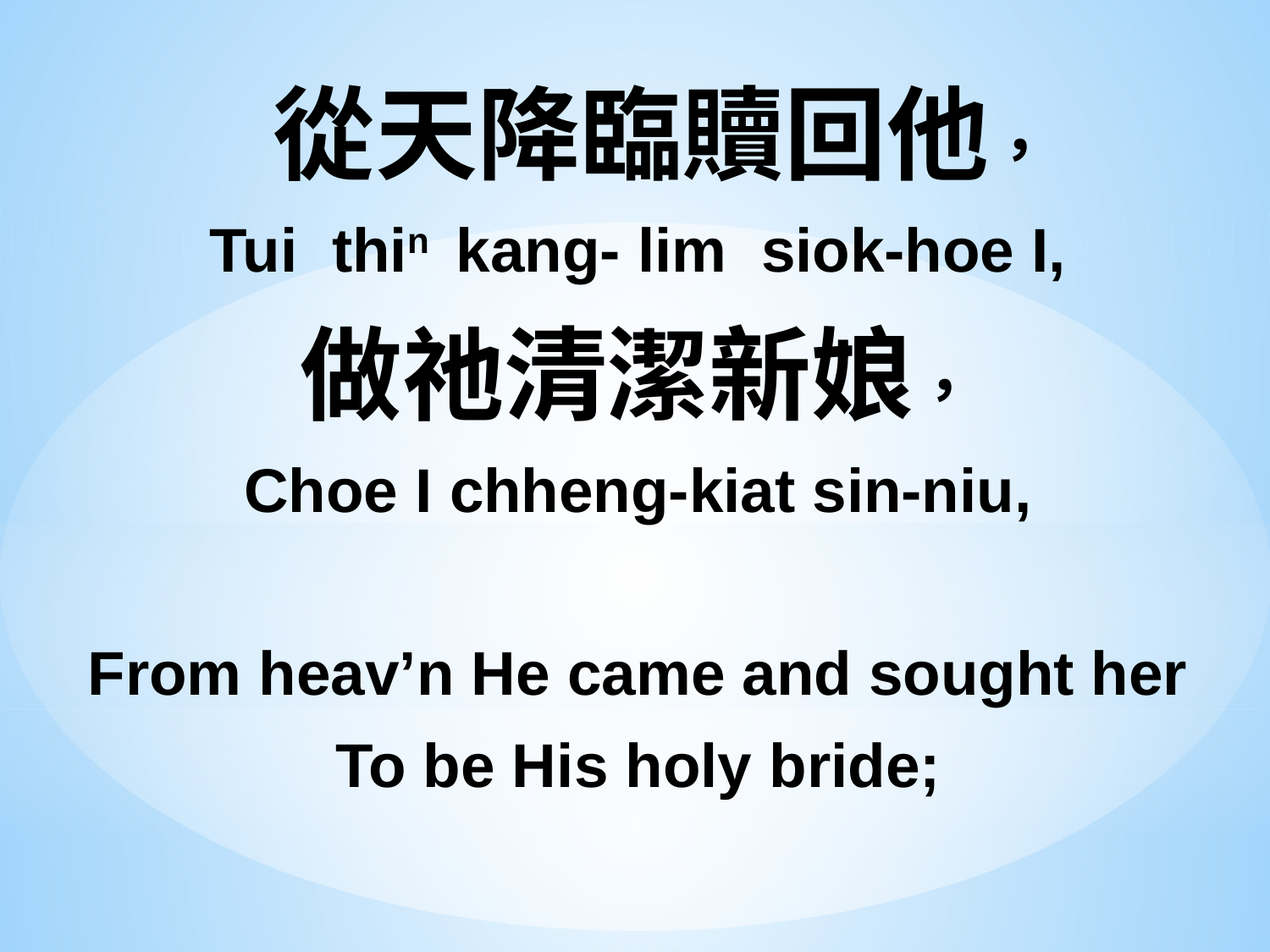

從天降臨贖回他，
Tui  thin  kang- lim  siok-hoe I,
做祂清潔新娘，
Choe I chheng-kiat sin-niu,

From heav’n He came and sought her
To be His holy bride;